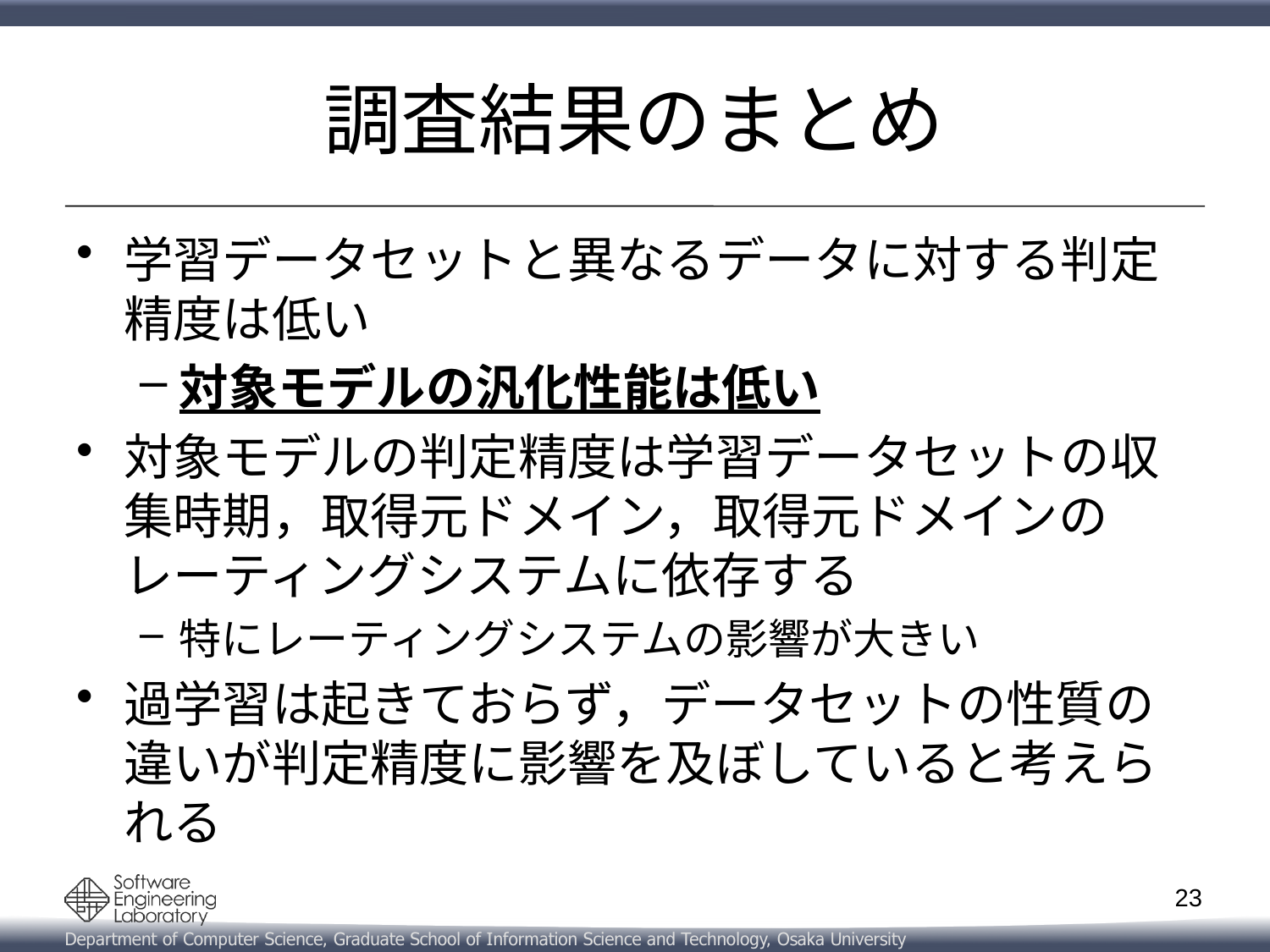

# 調査結果のまとめ
学習データセットと異なるデータに対する判定精度は低い
対象モデルの汎化性能は低い
対象モデルの判定精度は学習データセットの収集時期，取得元ドメイン，取得元ドメインのレーティングシステムに依存する
特にレーティングシステムの影響が大きい
過学習は起きておらず，データセットの性質の違いが判定精度に影響を及ぼしていると考えられる
23